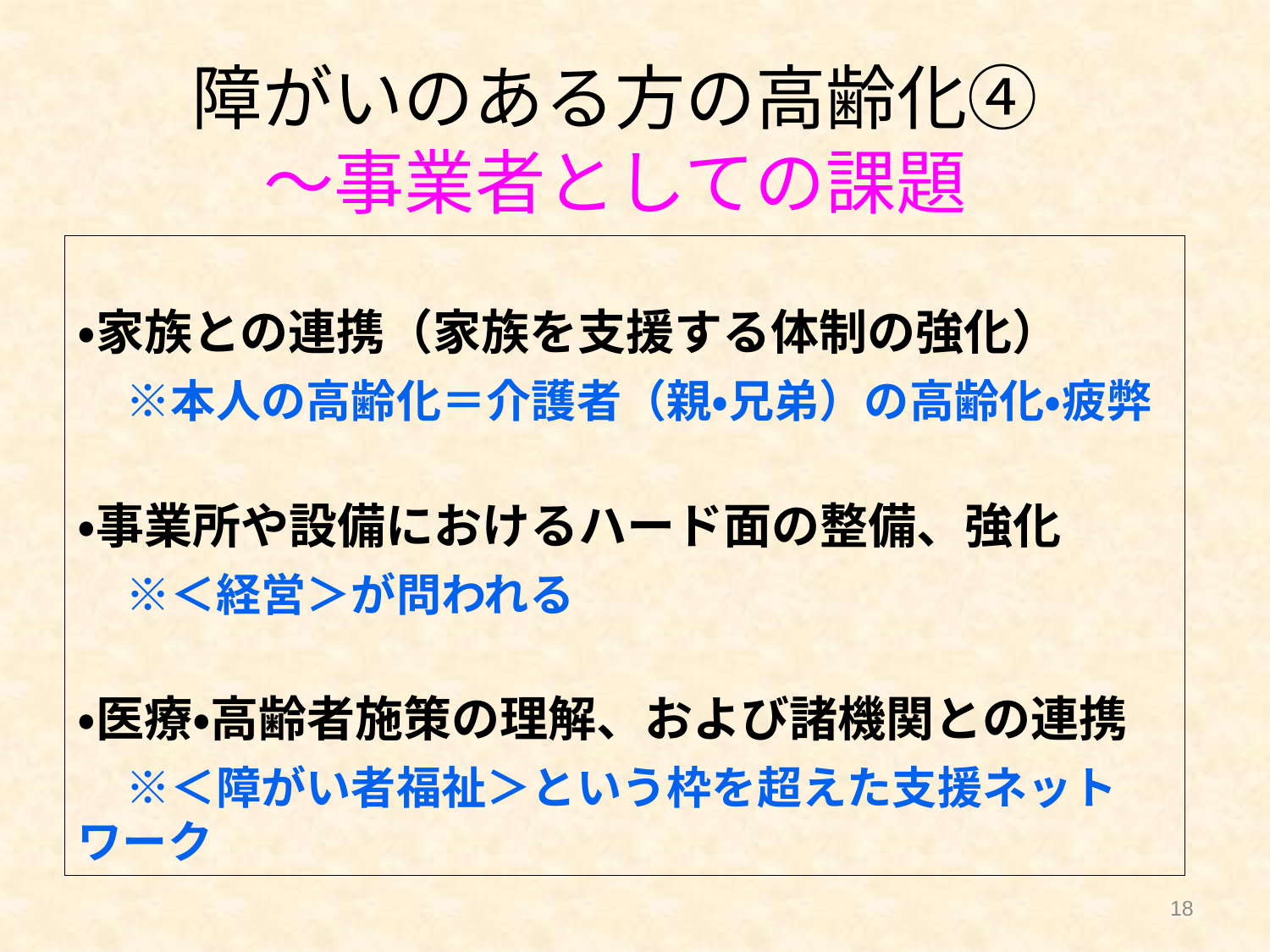

# 障がいのある方の高齢化④ ～事業者としての課題

・家族との連携（家族を支援する体制の強化）
　※本人の高齢化＝介護者（親・兄弟）の高齢化・疲弊

・事業所や設備におけるハード面の整備、強化
　※＜経営＞が問われる

・医療・高齢者施策の理解、および諸機関との連携
　※＜障がい者福祉＞という枠を超えた支援ネットワーク
18